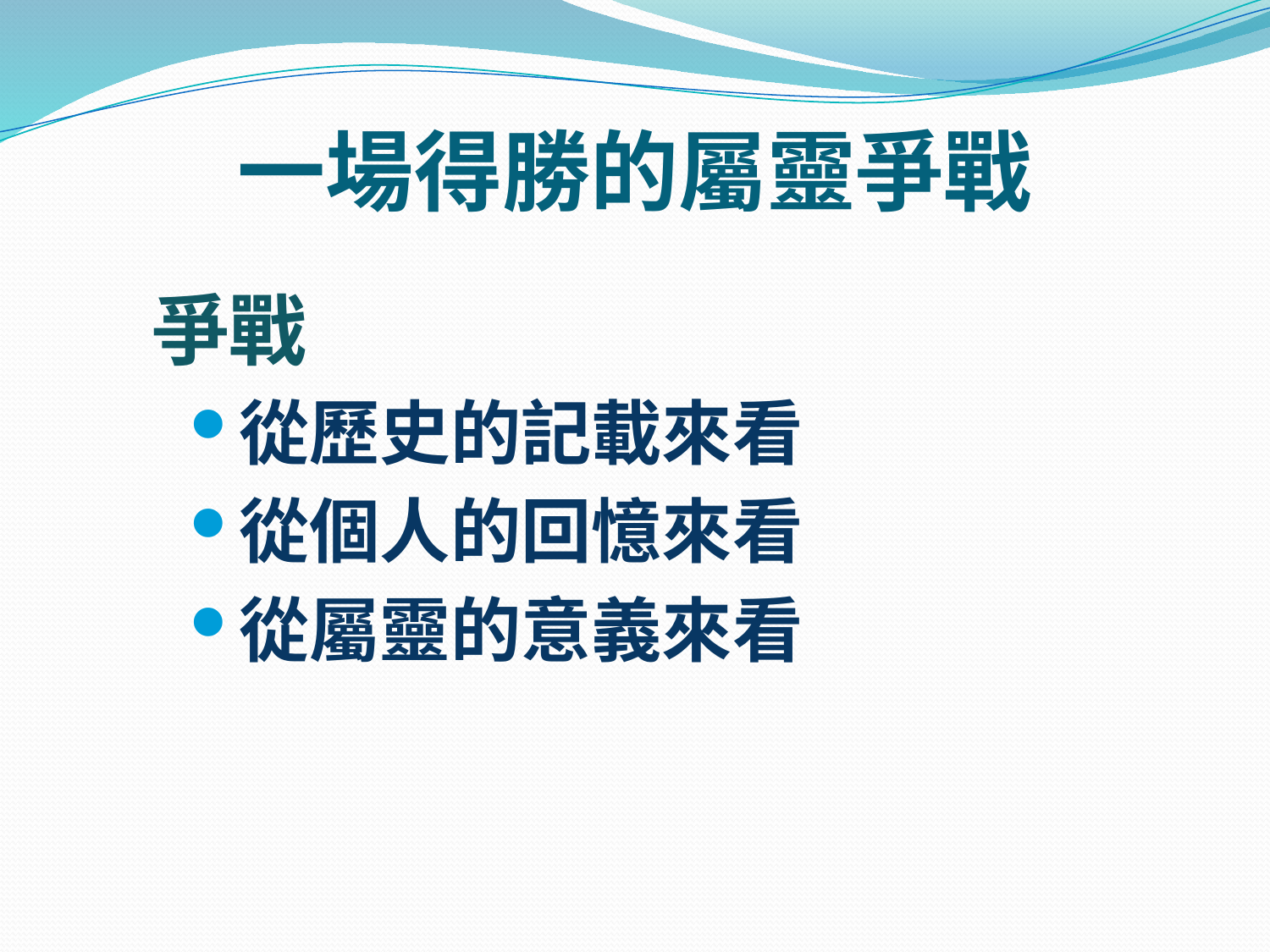

# 一場得勝的屬靈爭戰
爭戰
從歷史的記載來看
從個人的回憶來看
從屬靈的意義來看